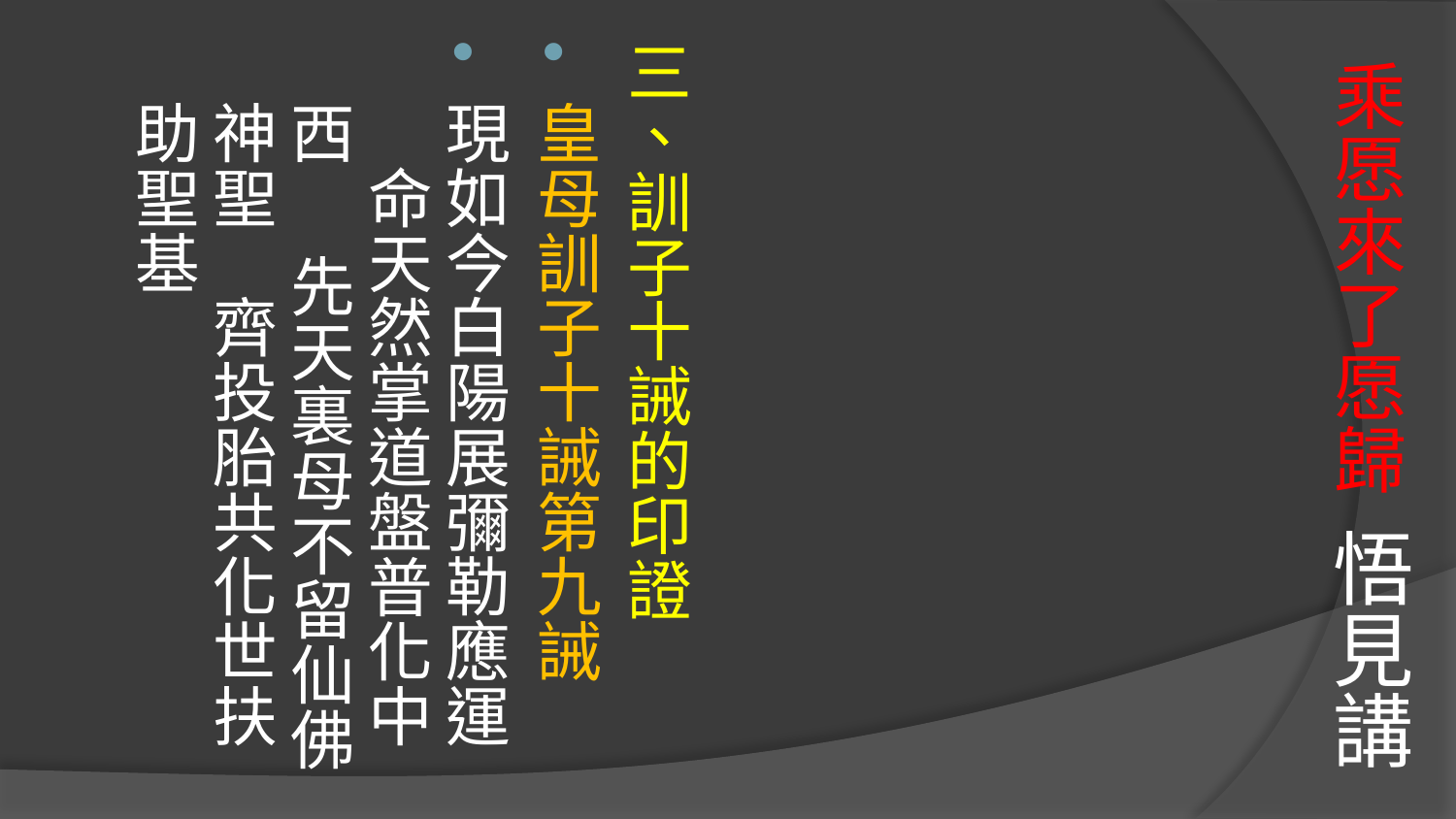

三、訓子十誡的印證
皇母訓子十誡第九誡
現如今白陽展彌勒應運　命天然掌道盤普化中西      先天裏母不留仙佛神聖　齊投胎共化世扶助聖基

# 乘愿來了愿歸  悟見講